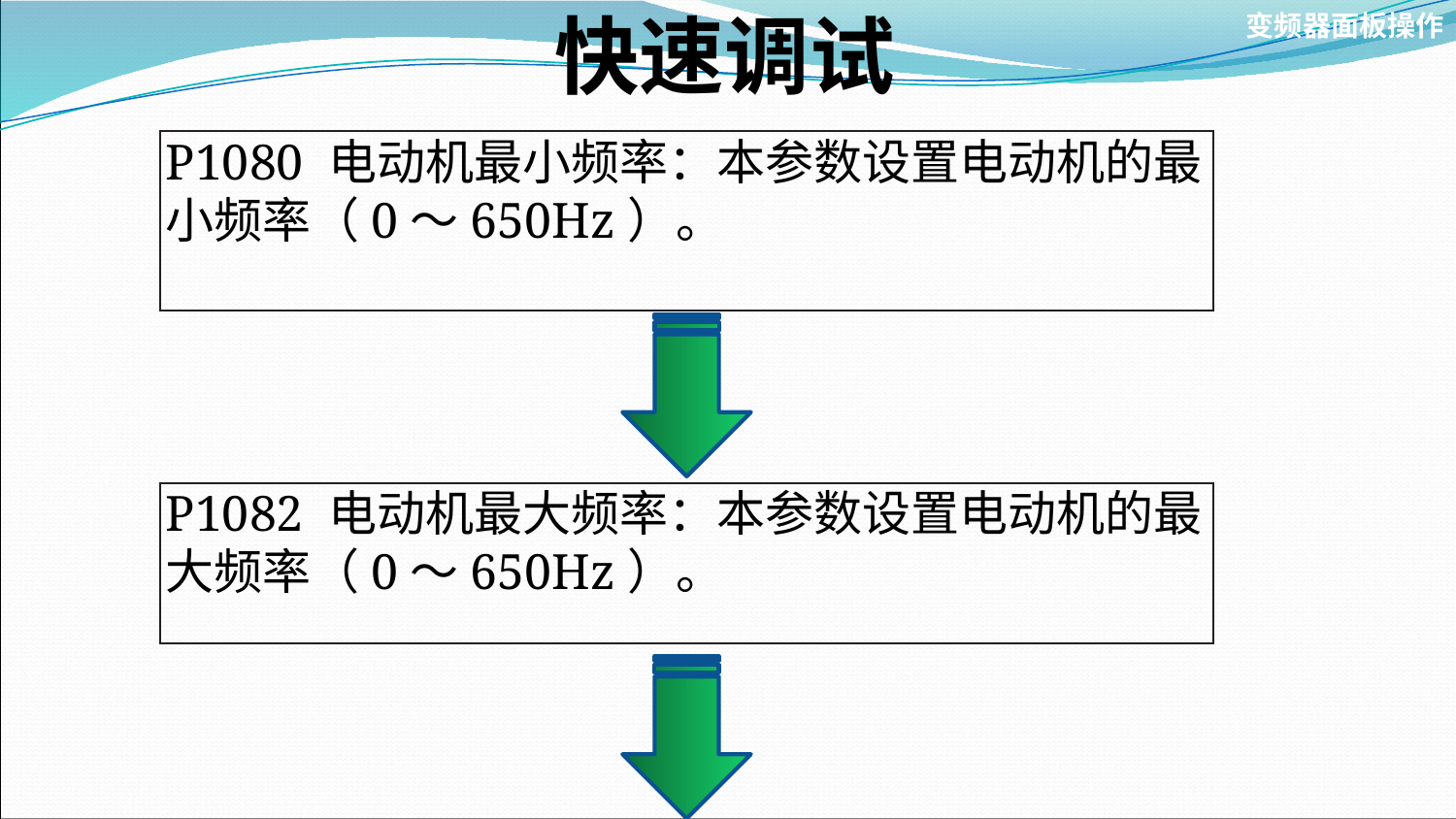

快速调试
变频器面板操作
P1080 电动机最小频率：本参数设置电动机的最小频率（0～650Hz）。

P1082 电动机最大频率：本参数设置电动机的最大频率（0～650Hz）。

14